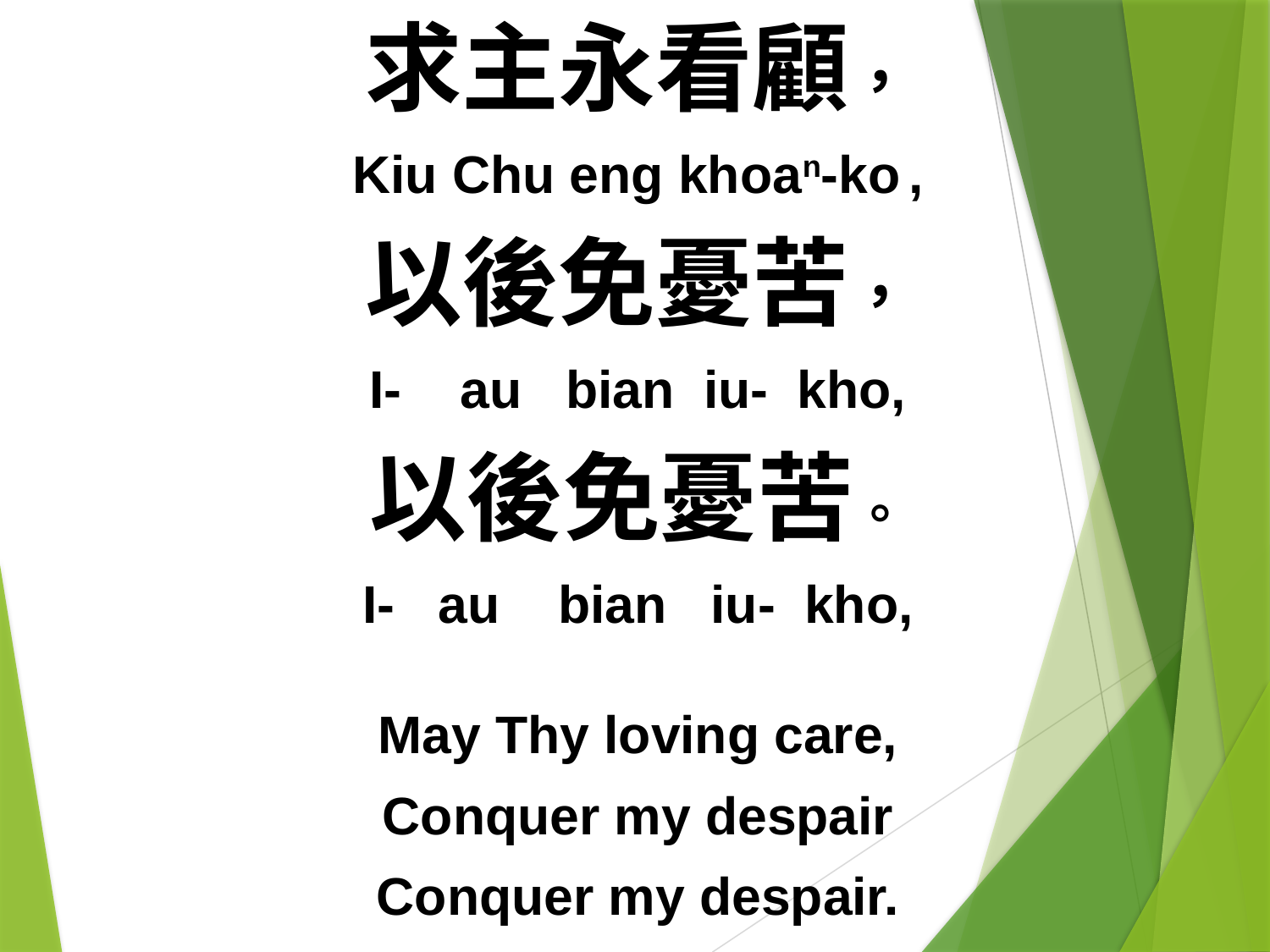

求主永看顧，
Kiu Chu eng khoan-ko ,
以後免憂苦，
I-    au   bian  iu-  kho,
以後免憂苦。
I-   au    bian   iu-  kho,

May Thy loving care,
Conquer my despair
Conquer my despair.